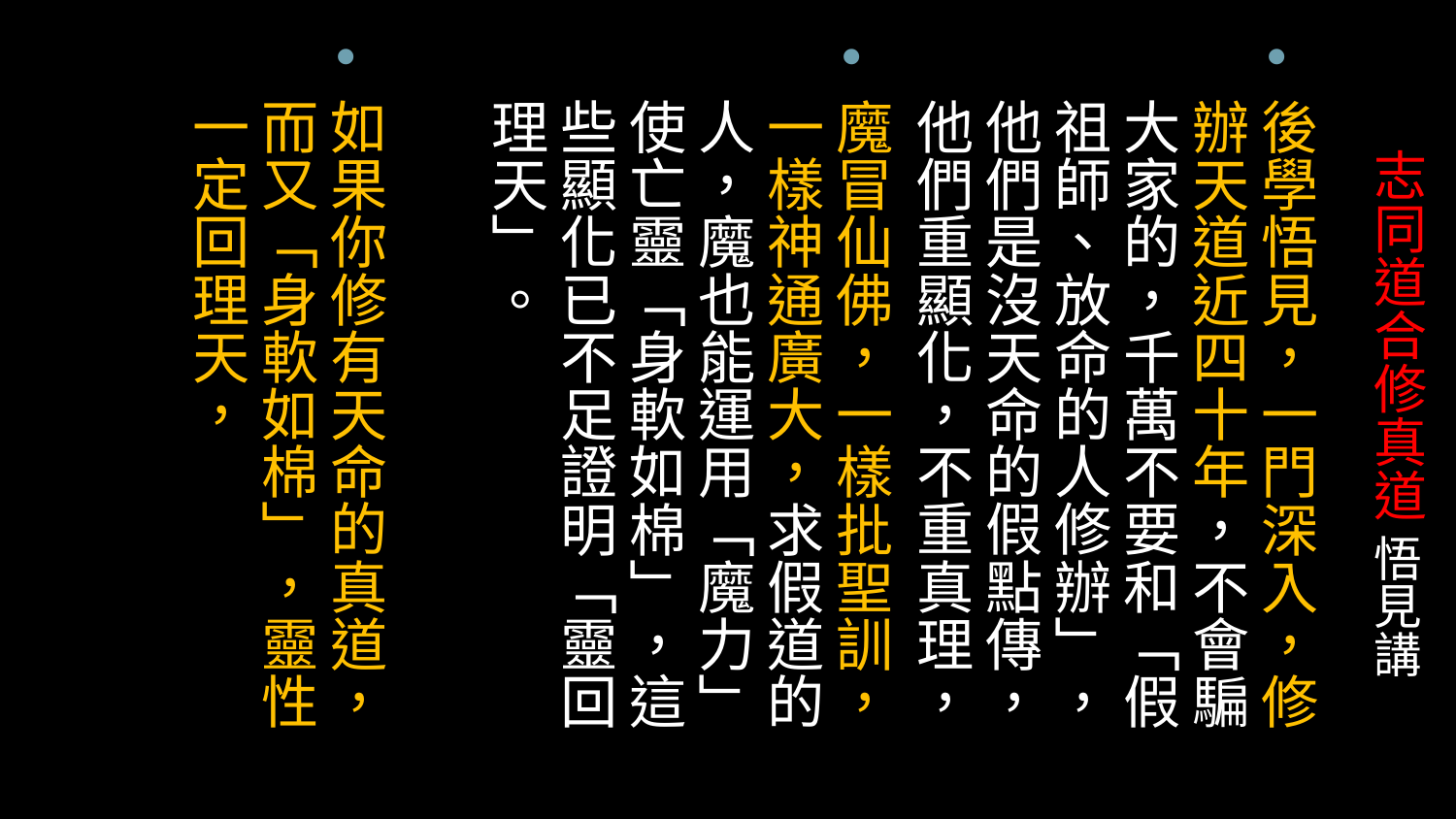

後學悟見，一門深入，修辦天道近四十年，不會騙大家的，千萬不要和「假祖師、放命的人修辦」，他們是沒天命的假點傳，他們重顯化，不重真理，
魔冒仙佛，一樣批聖訓，一樣神通廣大，求假道的人，魔也能運用「魔力」使亡靈「身軟如棉」，這些顯化已不足證明「靈回理天」。

如果你修有天命的真道，而又「身軟如棉」，靈性一定回理天，

# 志同道合修真道 悟見講